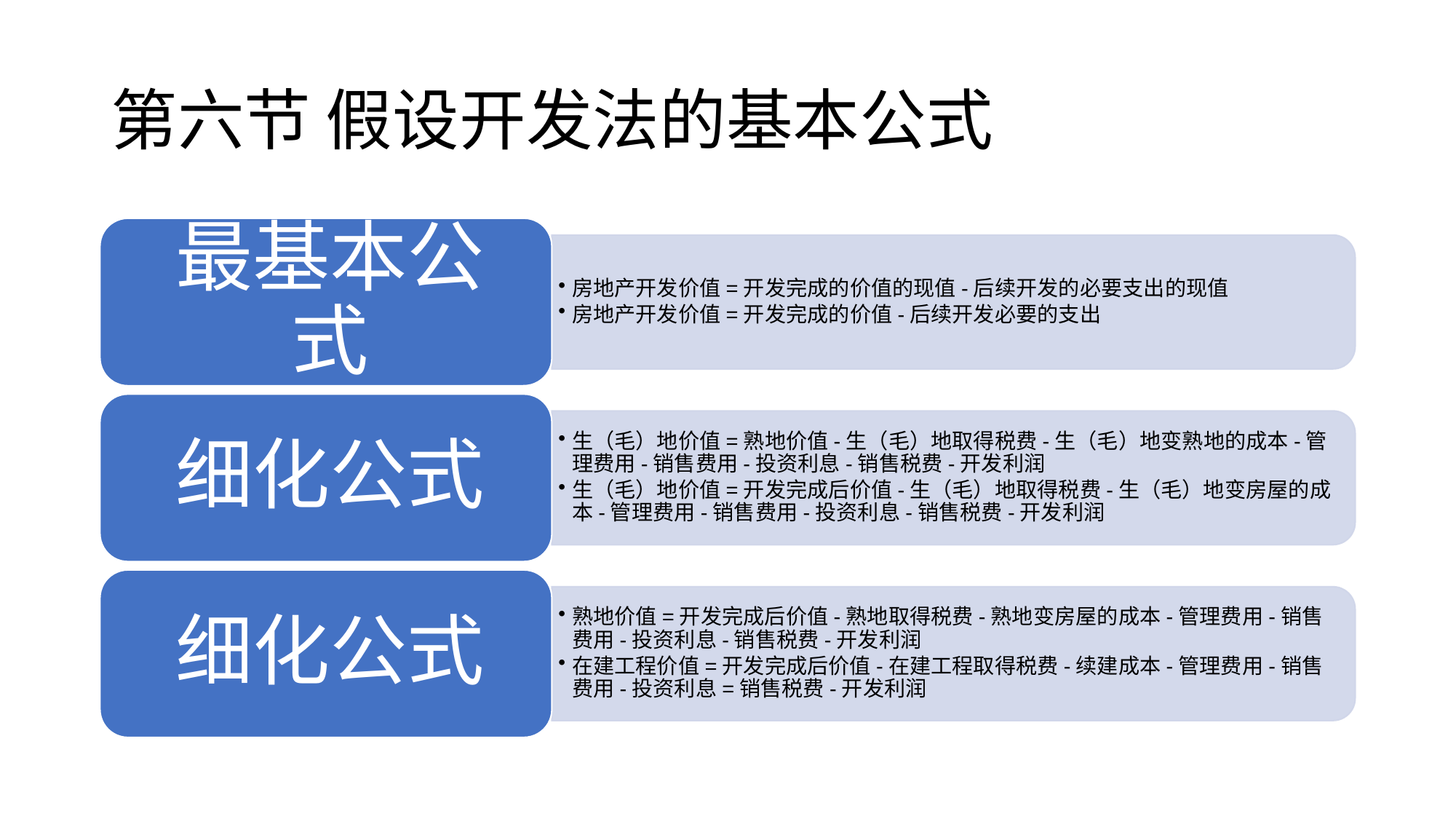

# 第六节 假设开发法的基本公式
房地产开发价值=开发完成的价值的现值-后续开发的必要支出的现值
房地产开发价值=开发完成的价值-后续开发必要的支出
最基本公式
生（毛）地价值=熟地价值-生（毛）地取得税费-生（毛）地变熟地的成本-管理费用-销售费用-投资利息-销售税费-开发利润
生（毛）地价值=开发完成后价值-生（毛）地取得税费-生（毛）地变房屋的成本-管理费用-销售费用-投资利息-销售税费-开发利润
细化公式
熟地价值=开发完成后价值-熟地取得税费-熟地变房屋的成本-管理费用-销售费用-投资利息-销售税费-开发利润
在建工程价值=开发完成后价值-在建工程取得税费-续建成本-管理费用-销售费用-投资利息=销售税费-开发利润
细化公式